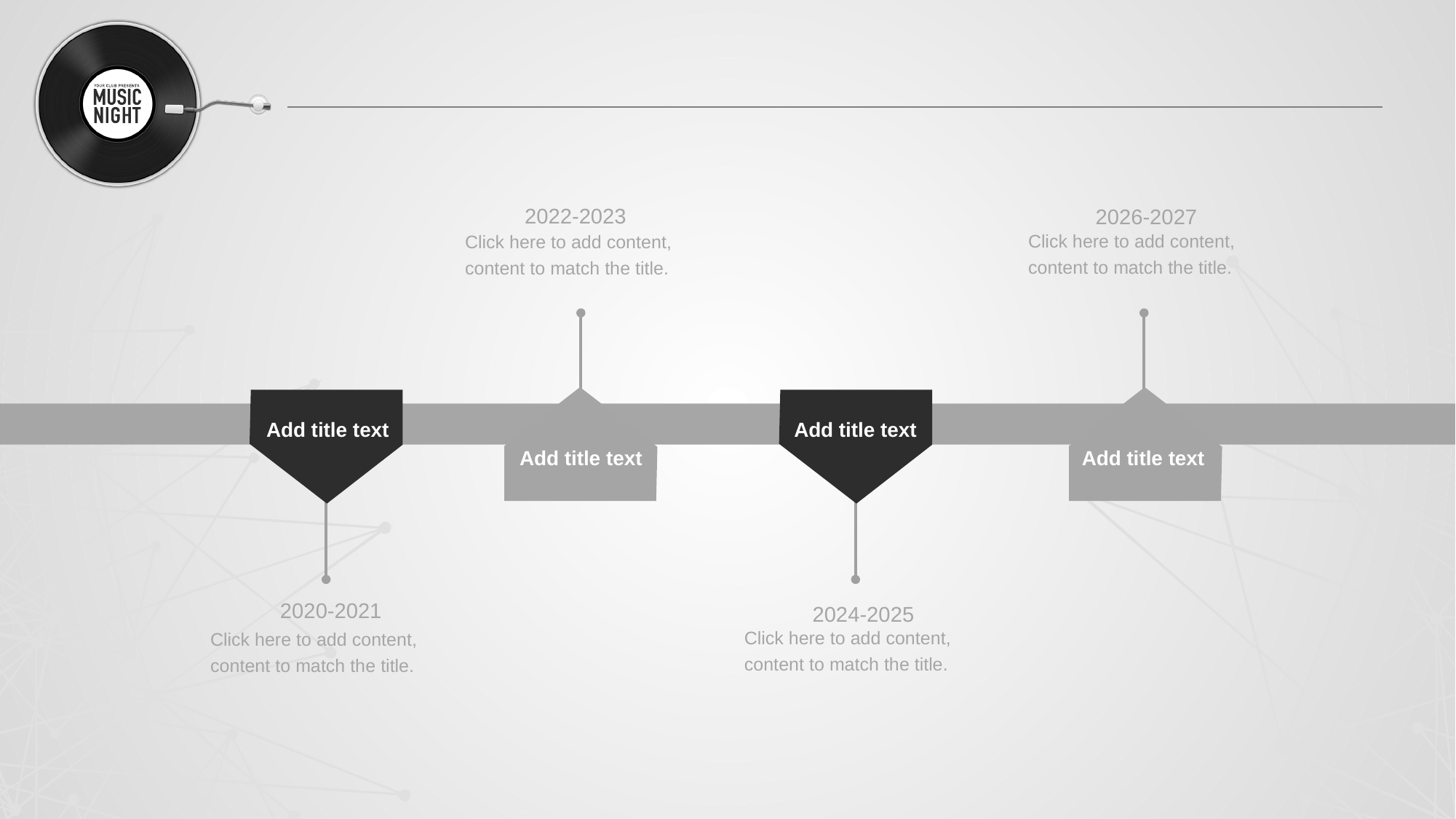

2022-2023
Click here to add content, content to match the title.

Add title text
2026-2027
Click here to add content, content to match the title.

Add title text

Add title text

2020-2021
Click here to add content, content to match the title.

Add title text

2024-2025
Click here to add content, content to match the title.

行业PPT模板http://www.1ppt.com/hangye/